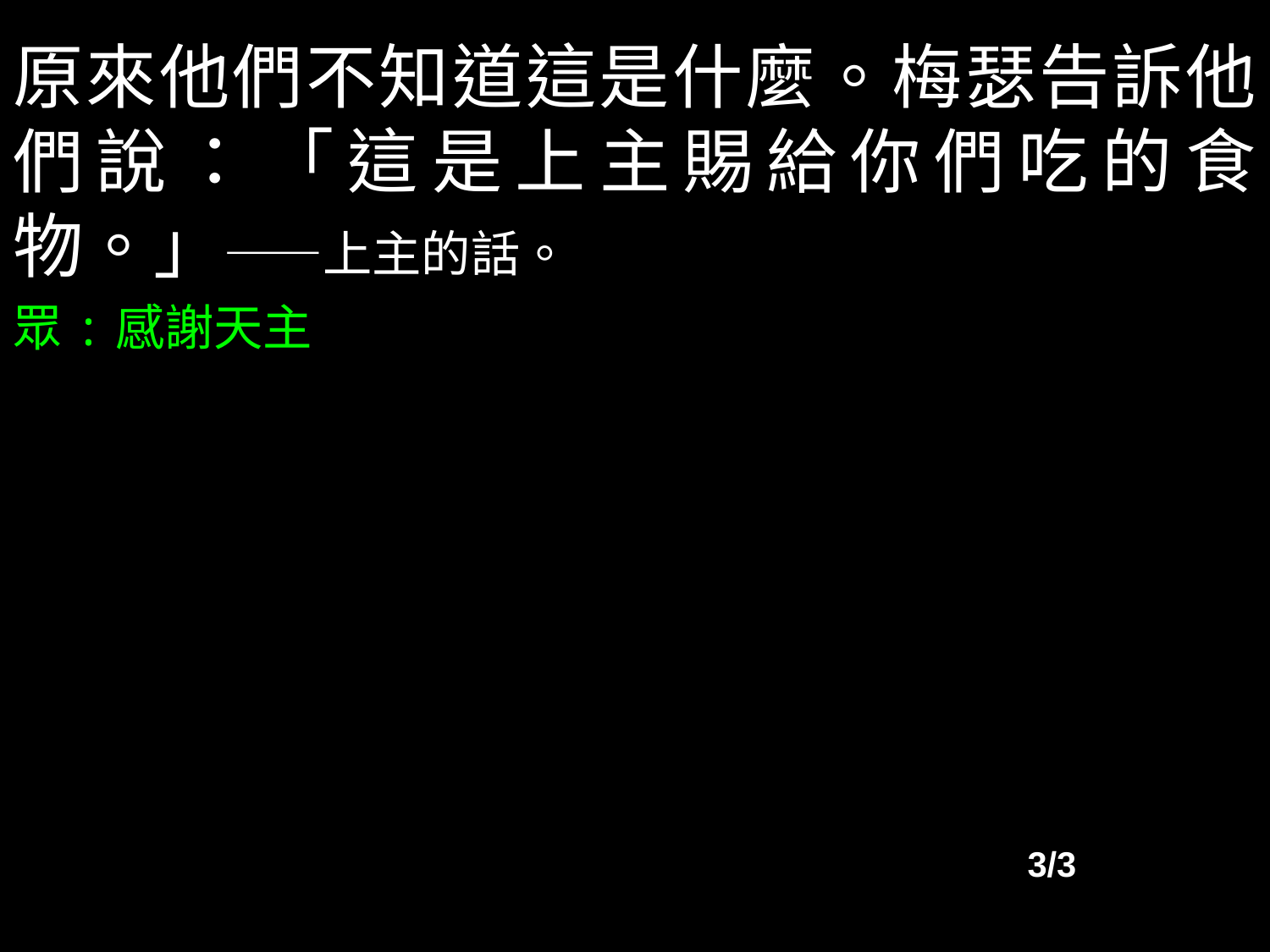

原來他們不知道這是什麼。梅瑟告訴他們說：「這是上主賜給你們吃的食物。」——上主的話。
眾:感謝天主

3/3